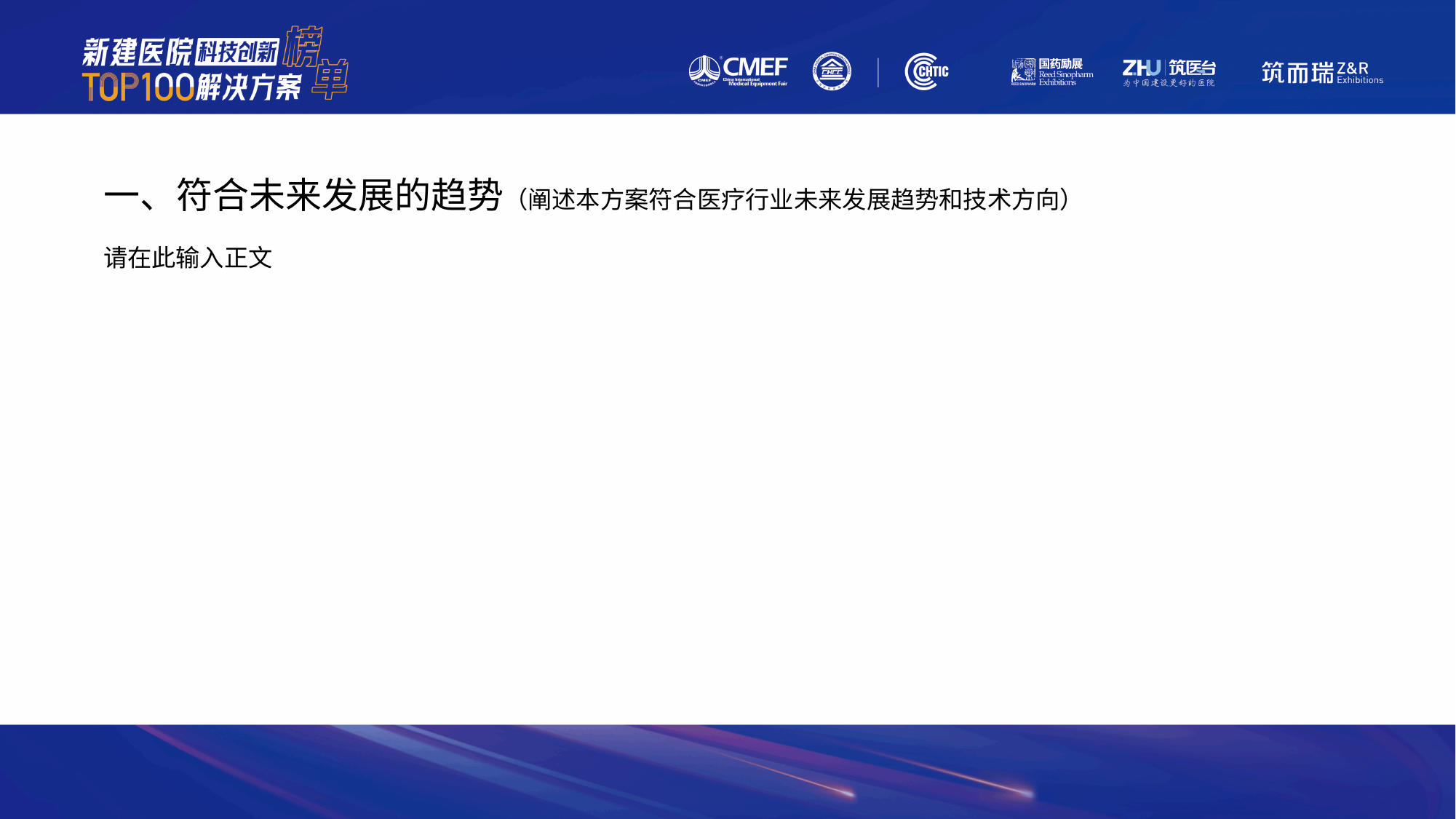

一、符合未来发展的趋势（阐述本方案符合医疗行业未来发展趋势和技术方向）
请在此输入正文